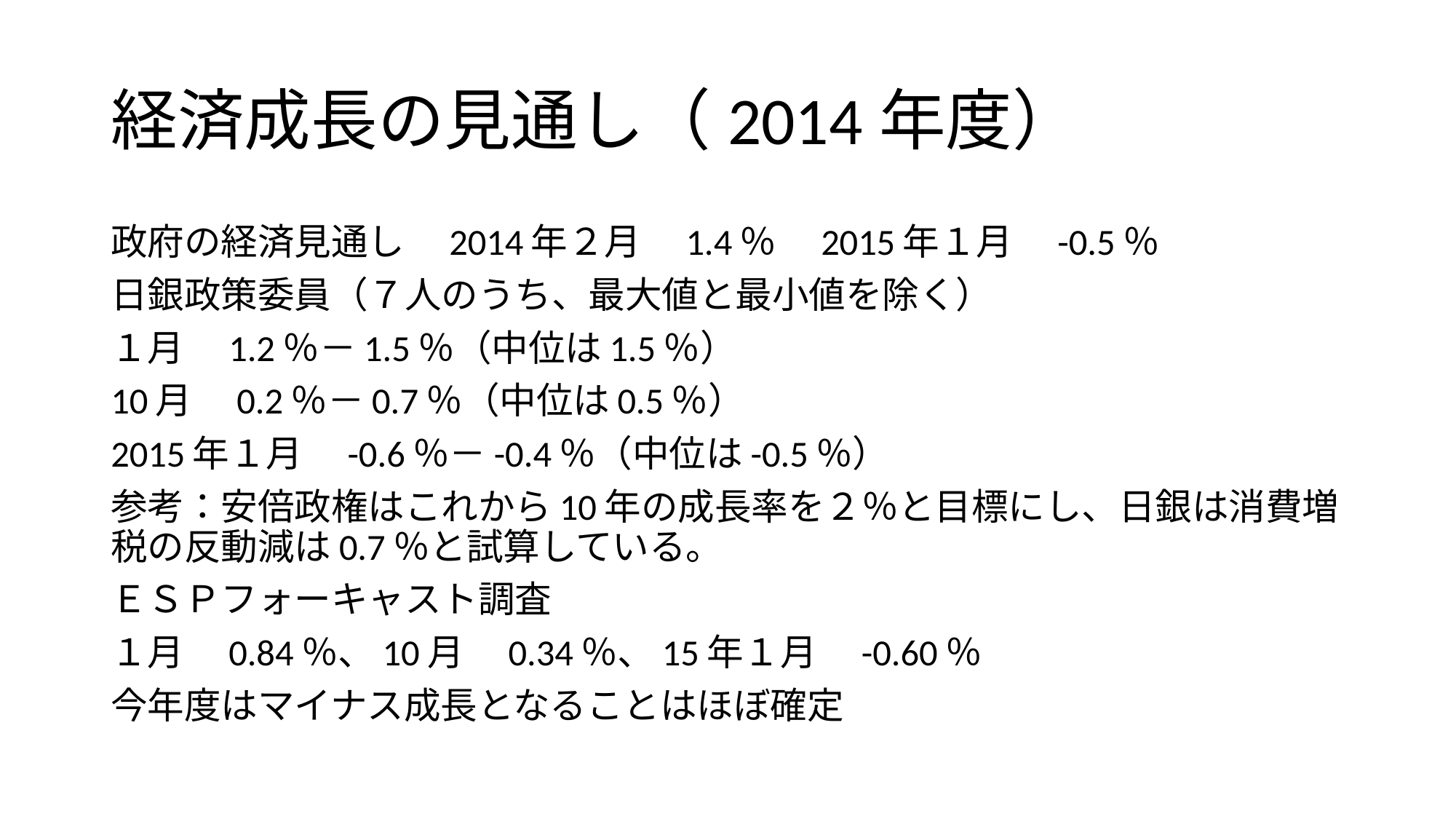

# 経済成長の見通し（2014年度）
政府の経済見通し　2014年２月　1.4％　2015年１月　-0.5％
日銀政策委員（７人のうち、最大値と最小値を除く）
１月　1.2％－1.5％（中位は1.5％）
10月　0.2％－0.7％（中位は0.5％）
2015年１月　-0.6％－-0.4％（中位は-0.5％）
参考：安倍政権はこれから10年の成長率を２％と目標にし、日銀は消費増税の反動減は0.7％と試算している。
ＥＳＰフォーキャスト調査
１月　0.84％、10月　0.34％、15年１月　-0.60％
今年度はマイナス成長となることはほぼ確定